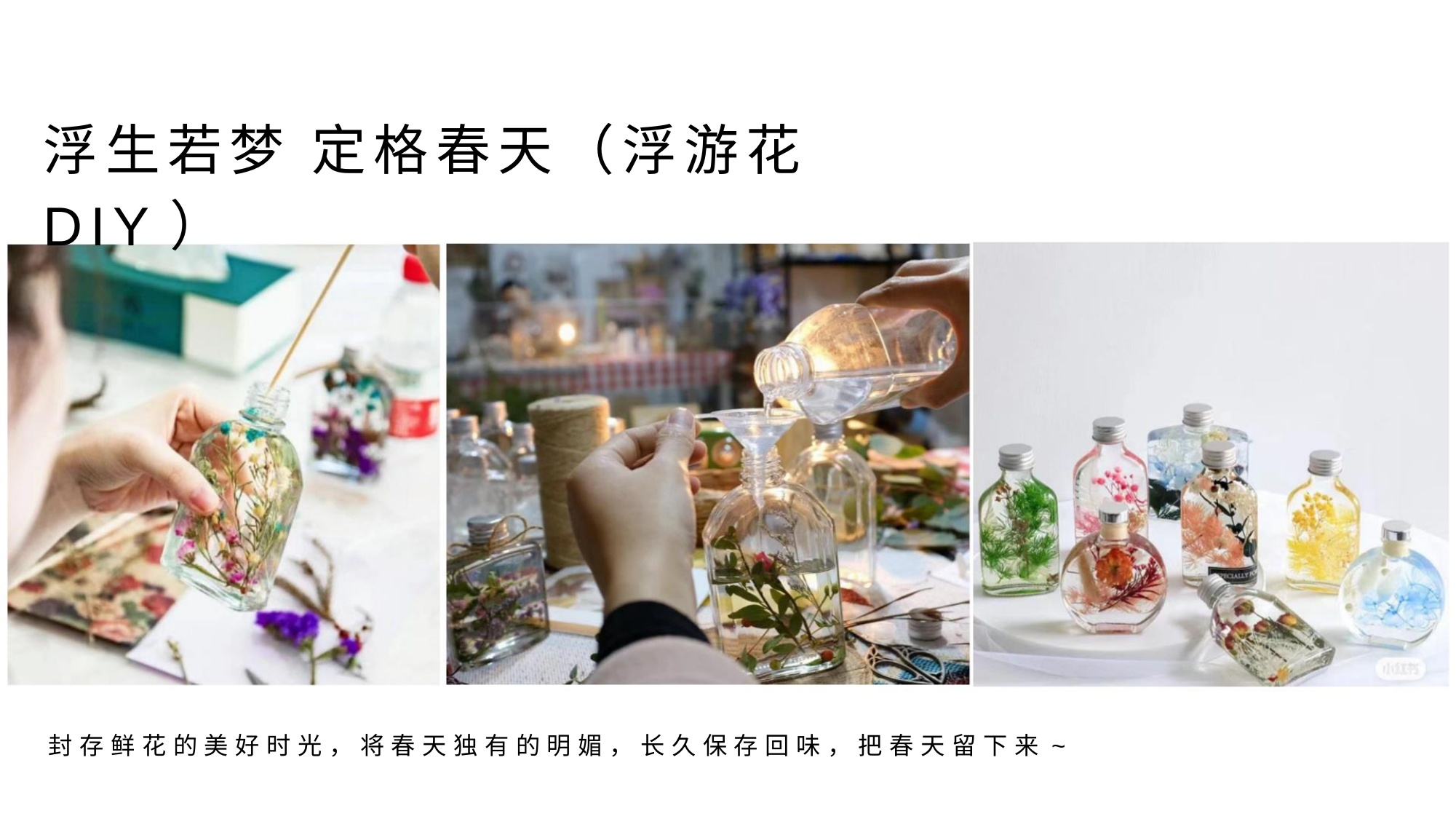

浮生若梦 定格春天（浮游花DIY）
封 存 鲜 花 的 美 好 时 光 ， 将 春 天 独 有 的 明 媚 ， 长 久 保 存 回 味 ， 把 春 天 留 下 来 ~